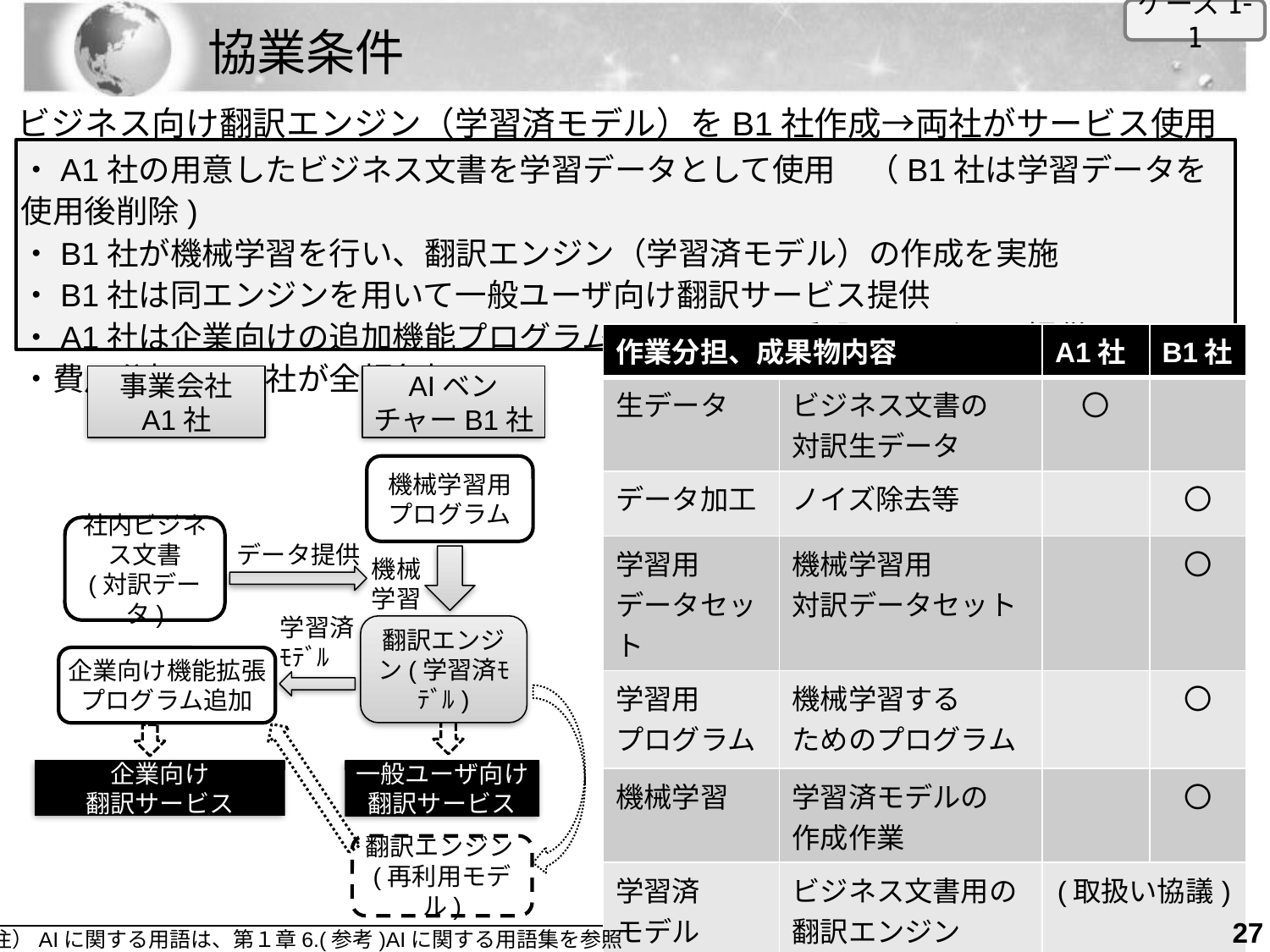

ケース1-1
# 協業条件
ビジネス向け翻訳エンジン（学習済モデル）をB1社作成→両社がサービス使用
・A1社の用意したビジネス文書を学習データとして使用　（B1社は学習データを使用後削除)
・B1社が機械学習を行い、翻訳エンジン（学習済モデル）の作成を実施
・B1社は同エンジンを用いて一般ユーザ向け翻訳サービス提供
・A1社は企業向けの追加機能プログラムとのセットで翻訳サービスを提供
・費用分担　A1社が全額負担
| 作業分担、成果物内容 |  | A1社 | B1社 |
| --- | --- | --- | --- |
| 生データ | ビジネス文書の 対訳生データ | 〇 |  |
| データ加工 | ノイズ除去等 |  | 〇 |
| 学習用 データセット | 機械学習用 対訳データセット |  | 〇 |
| 学習用 プログラム | 機械学習する ためのプログラム |  | 〇 |
| 機械学習 | 学習済モデルの 作成作業 |  | 〇 |
| 学習済 モデル | ビジネス文書用の翻訳エンジン | (取扱い協議) |  |
| 追加学習 再利用モデル | 翻訳エンジンのバージョンアップ | （分担未定） |  |
事業会社
A1社
AIベンチャーB1社
機械学習用
プログラム
社内ビジネス文書
(対訳データ)
データ提供

機械
学習

学習済
ﾓﾃﾞﾙ
翻訳エンジン(学習済ﾓﾃﾞﾙ)
企業向け機能拡張
プログラム追加

企業向け
翻訳サービス
一般ユーザ向け翻訳サービス

翻訳エンジン(再利用モデル)
27
注）AIに関する用語は、第１章6.(参考)AIに関する用語集を参照